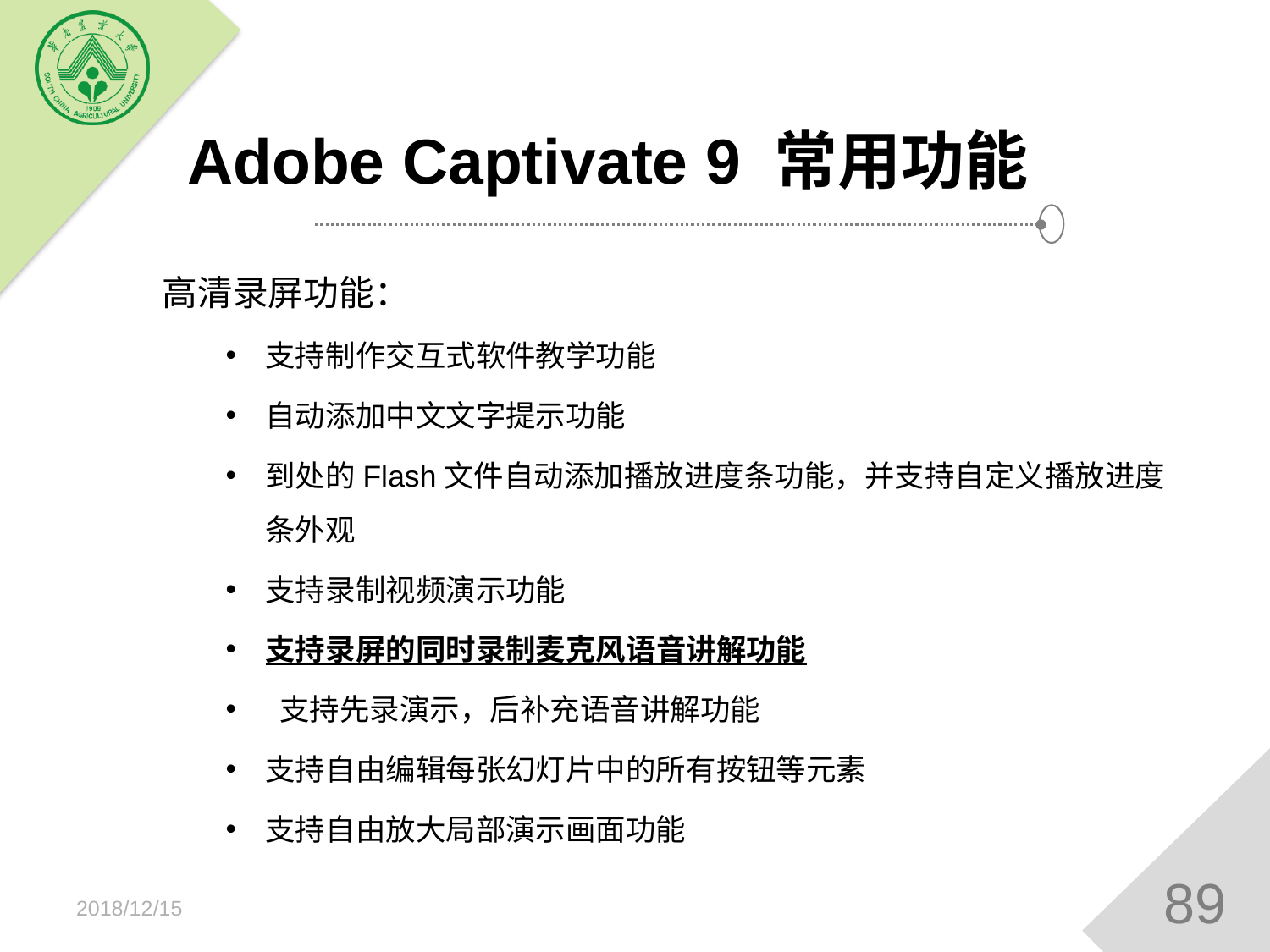

# Adobe Captivate 9 常用功能
高清录屏功能：
支持制作交互式软件教学功能
自动添加中文文字提示功能
到处的Flash文件自动添加播放进度条功能，并支持自定义播放进度条外观
支持录制视频演示功能
支持录屏的同时录制麦克风语音讲解功能
 支持先录演示，后补充语音讲解功能
支持自由编辑每张幻灯片中的所有按钮等元素
支持自由放大局部演示画面功能

89
2018/12/15